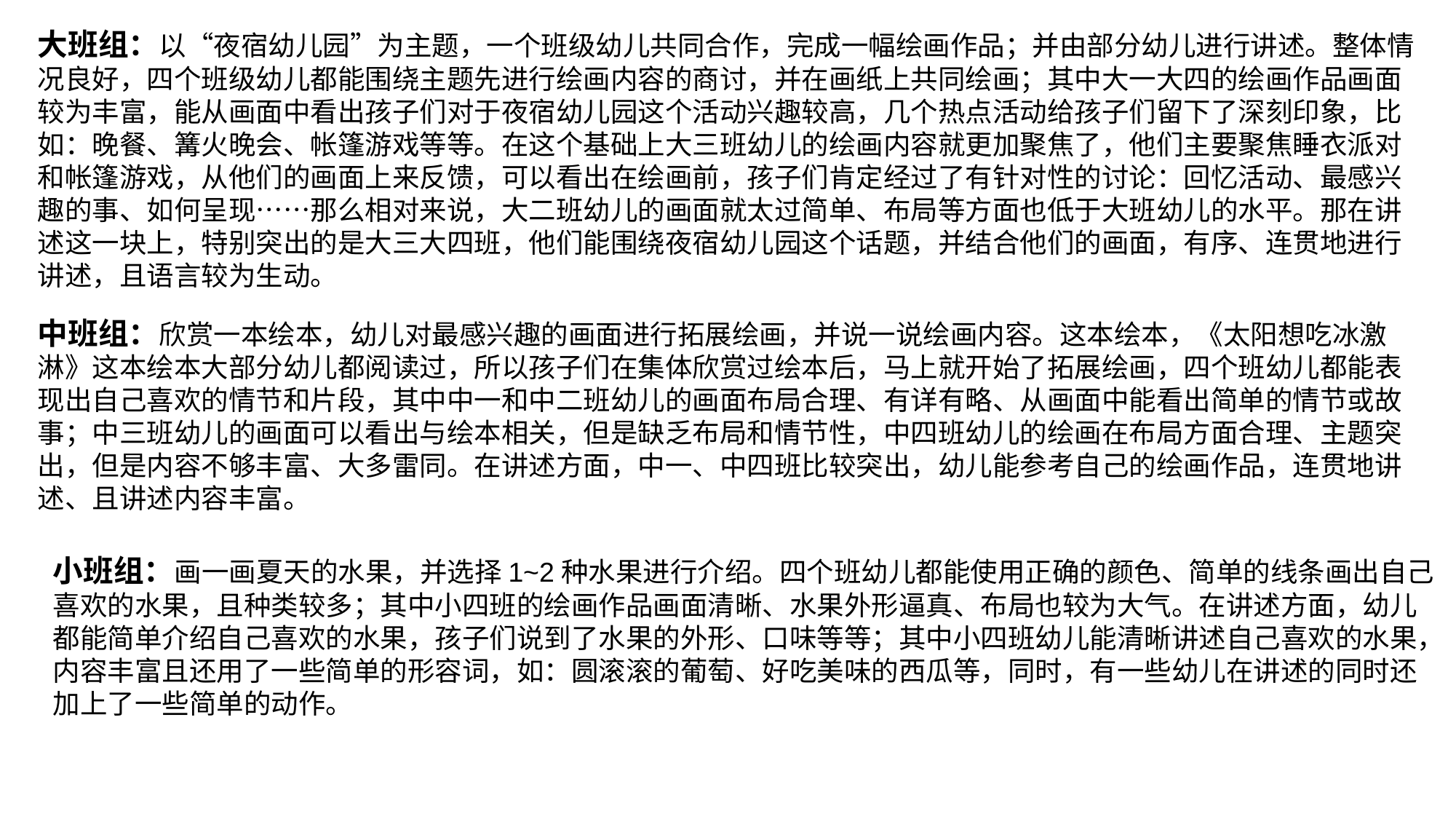

大班组：以“夜宿幼儿园”为主题，一个班级幼儿共同合作，完成一幅绘画作品；并由部分幼儿进行讲述。整体情况良好，四个班级幼儿都能围绕主题先进行绘画内容的商讨，并在画纸上共同绘画；其中大一大四的绘画作品画面较为丰富，能从画面中看出孩子们对于夜宿幼儿园这个活动兴趣较高，几个热点活动给孩子们留下了深刻印象，比如：晚餐、篝火晚会、帐篷游戏等等。在这个基础上大三班幼儿的绘画内容就更加聚焦了，他们主要聚焦睡衣派对和帐篷游戏，从他们的画面上来反馈，可以看出在绘画前，孩子们肯定经过了有针对性的讨论：回忆活动、最感兴趣的事、如何呈现……那么相对来说，大二班幼儿的画面就太过简单、布局等方面也低于大班幼儿的水平。那在讲述这一块上，特别突出的是大三大四班，他们能围绕夜宿幼儿园这个话题，并结合他们的画面，有序、连贯地进行讲述，且语言较为生动。
中班组：欣赏一本绘本，幼儿对最感兴趣的画面进行拓展绘画，并说一说绘画内容。这本绘本，《太阳想吃冰激淋》这本绘本大部分幼儿都阅读过，所以孩子们在集体欣赏过绘本后，马上就开始了拓展绘画，四个班幼儿都能表现出自己喜欢的情节和片段，其中中一和中二班幼儿的画面布局合理、有详有略、从画面中能看出简单的情节或故事；中三班幼儿的画面可以看出与绘本相关，但是缺乏布局和情节性，中四班幼儿的绘画在布局方面合理、主题突出，但是内容不够丰富、大多雷同。在讲述方面，中一、中四班比较突出，幼儿能参考自己的绘画作品，连贯地讲述、且讲述内容丰富。
小班组：画一画夏天的水果，并选择1~2种水果进行介绍。四个班幼儿都能使用正确的颜色、简单的线条画出自己喜欢的水果，且种类较多；其中小四班的绘画作品画面清晰、水果外形逼真、布局也较为大气。在讲述方面，幼儿都能简单介绍自己喜欢的水果，孩子们说到了水果的外形、口味等等；其中小四班幼儿能清晰讲述自己喜欢的水果，内容丰富且还用了一些简单的形容词，如：圆滚滚的葡萄、好吃美味的西瓜等，同时，有一些幼儿在讲述的同时还加上了一些简单的动作。
7